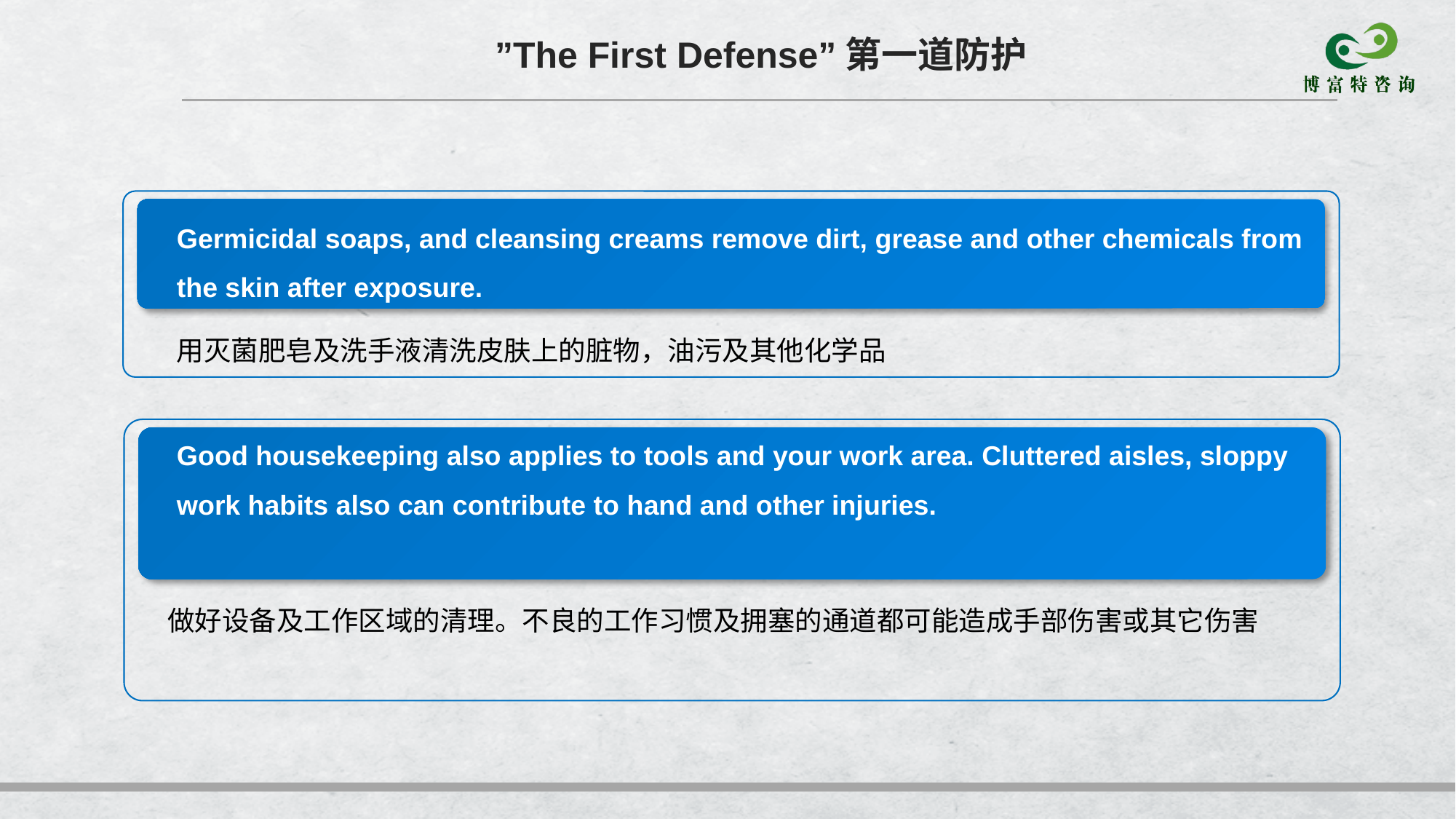

”The First Defense”第一道防护

Germicidal soaps, and cleansing creams remove dirt, grease and other chemicals from the skin after exposure.
用灭菌肥皂及洗手液清洗皮肤上的脏物，油污及其他化学品
Good housekeeping also applies to tools and your work area. Cluttered aisles, sloppy work habits also can contribute to hand and other injuries.

做好设备及工作区域的清理。不良的工作习惯及拥塞的通道都可能造成手部伤害或其它伤害